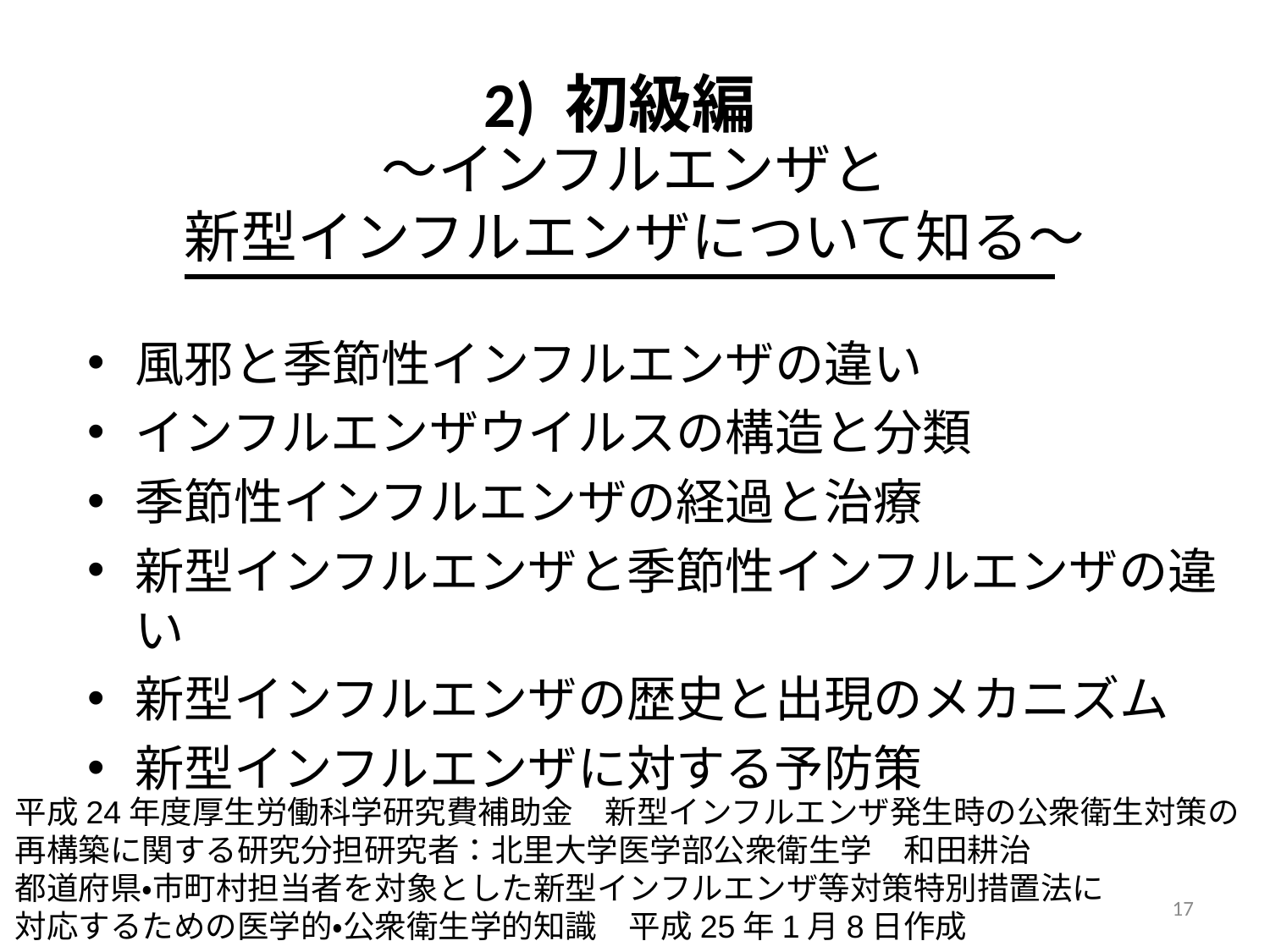

# 2) 初級編
～インフルエンザと
新型インフルエンザについて知る～

風邪と季節性インフルエンザの違い
インフルエンザウイルスの構造と分類
季節性インフルエンザの経過と治療
新型インフルエンザと季節性インフルエンザの違い
新型インフルエンザの歴史と出現のメカニズム
新型インフルエンザに対する予防策

平成24年度厚生労働科学研究費補助金　新型インフルエンザ発生時の公衆衛生対策の再構築に関する研究分担研究者：北里大学医学部公衆衛生学　和田耕治
都道府県・市町村担当者を対象とした新型インフルエンザ等対策特別措置法に
対応するための医学的・公衆衛生学的知識　平成25年1月8日作成

17